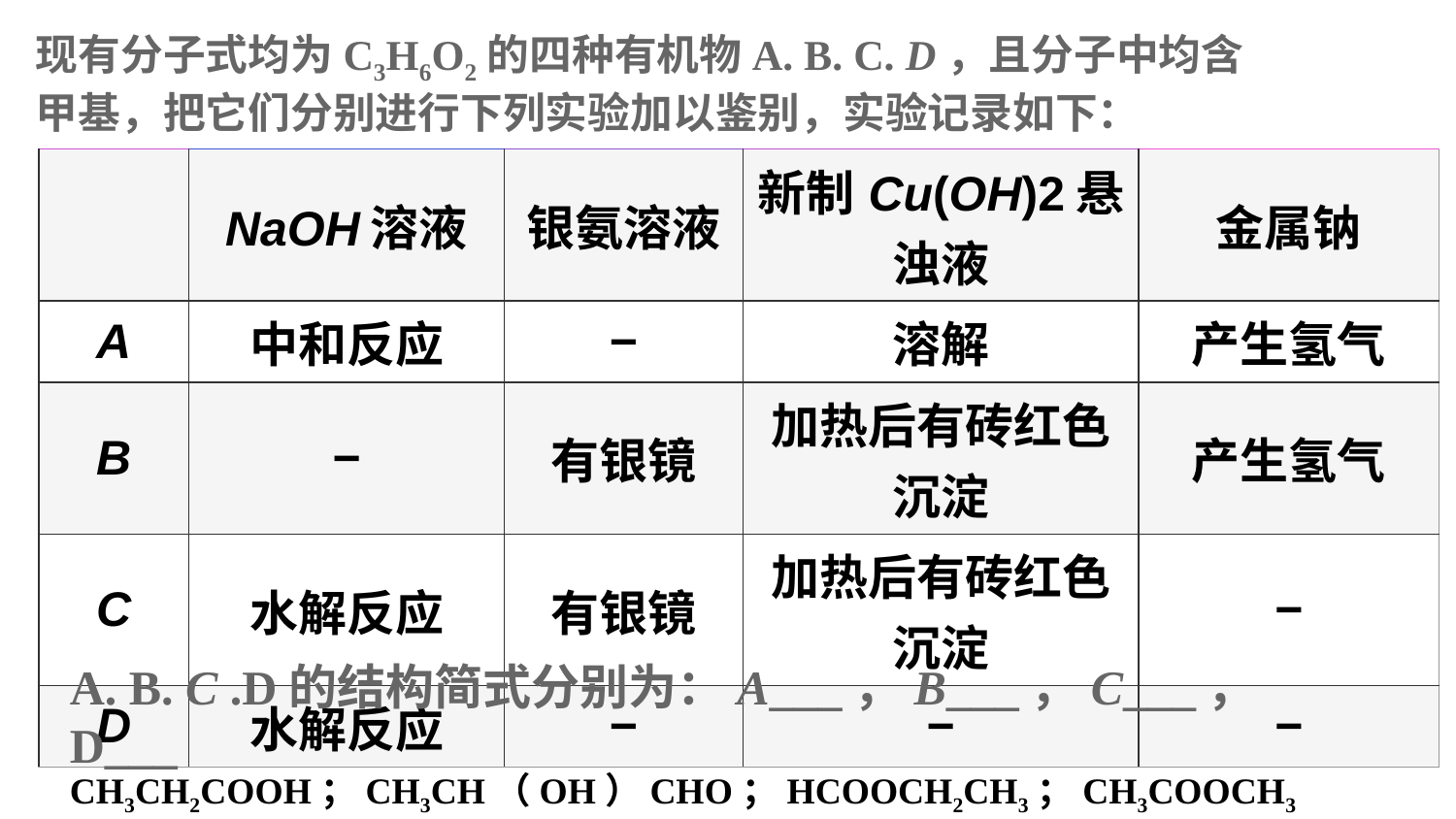

现有分子式均为C3H6O2的四种有机物A. B. C. D，且分子中均含甲基，把它们分别进行下列实验加以鉴别，实验记录如下：
|  | NaOH溶液 | 银氨溶液 | 新制Cu(OH)2悬浊液 | 金属钠 |
| --- | --- | --- | --- | --- |
| A | 中和反应 | − | 溶解 | 产生氢气 |
| B | − | 有银镜 | 加热后有砖红色沉淀 | 产生氢气 |
| C | 水解反应 | 有银镜 | 加热后有砖红色沉淀 | − |
| D | 水解反应 | − | − | − |
A. B. C .D的结构简式分别为：A___，B___，C___， D___
CH3CH2COOH；CH3CH（OH）CHO；HCOOCH2CH3；CH3COOCH3